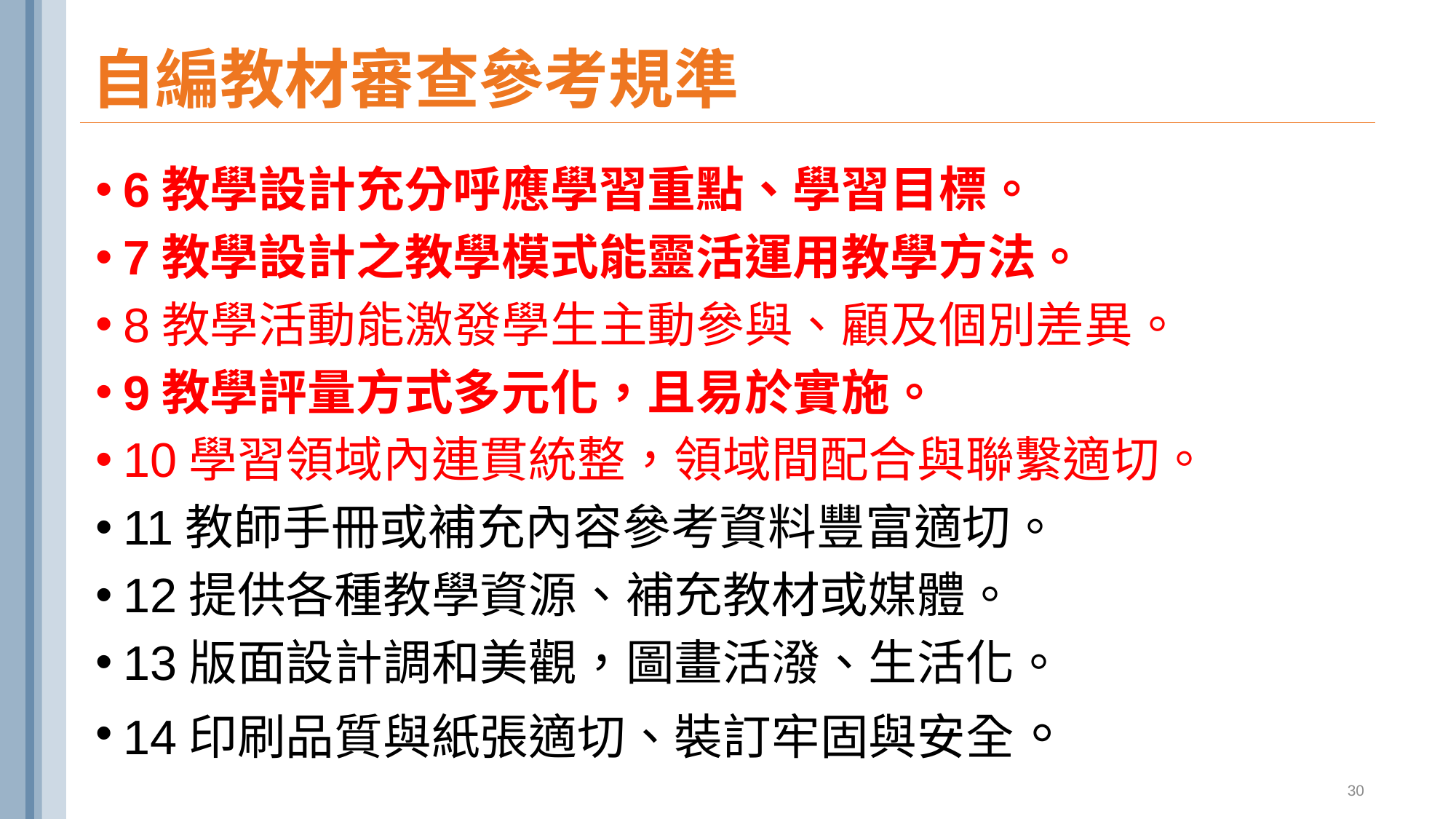

# 自編教材審查參考規準
6教學設計充分呼應學習重點、學習目標。
7教學設計之教學模式能靈活運用教學方法。
8教學活動能激發學生主動參與、顧及個別差異。
9教學評量方式多元化，且易於實施。
10學習領域內連貫統整，領域間配合與聯繫適切。
11教師手冊或補充內容參考資料豐富適切。
12提供各種教學資源、補充教材或媒體。
13版面設計調和美觀，圖畫活潑、生活化。
14印刷品質與紙張適切、裝訂牢固與安全。
30